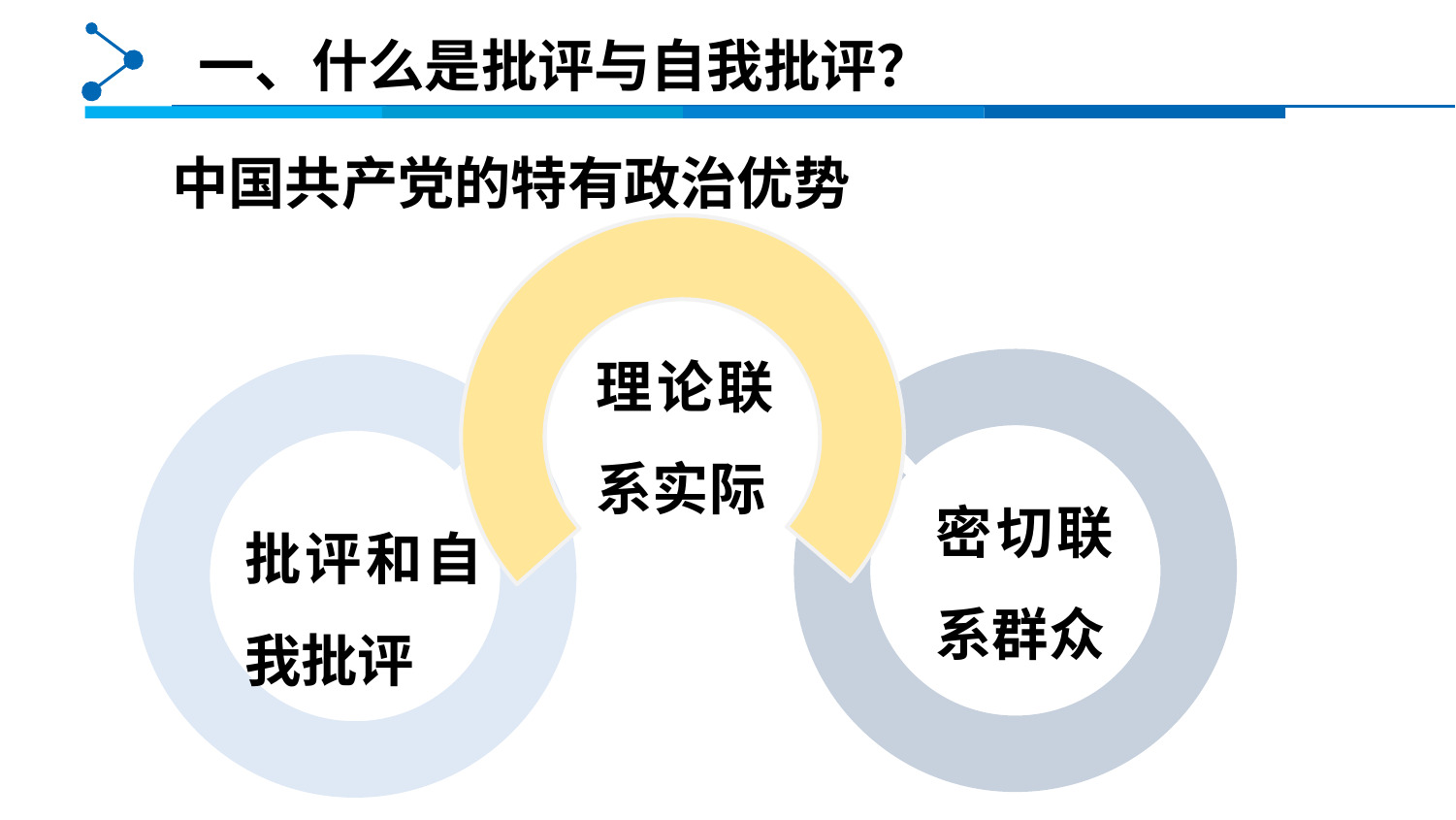

一、什么是批评与自我批评？

中国共产党的特有政治优势

理论联系实际

密切联系群众
批评和自我批评